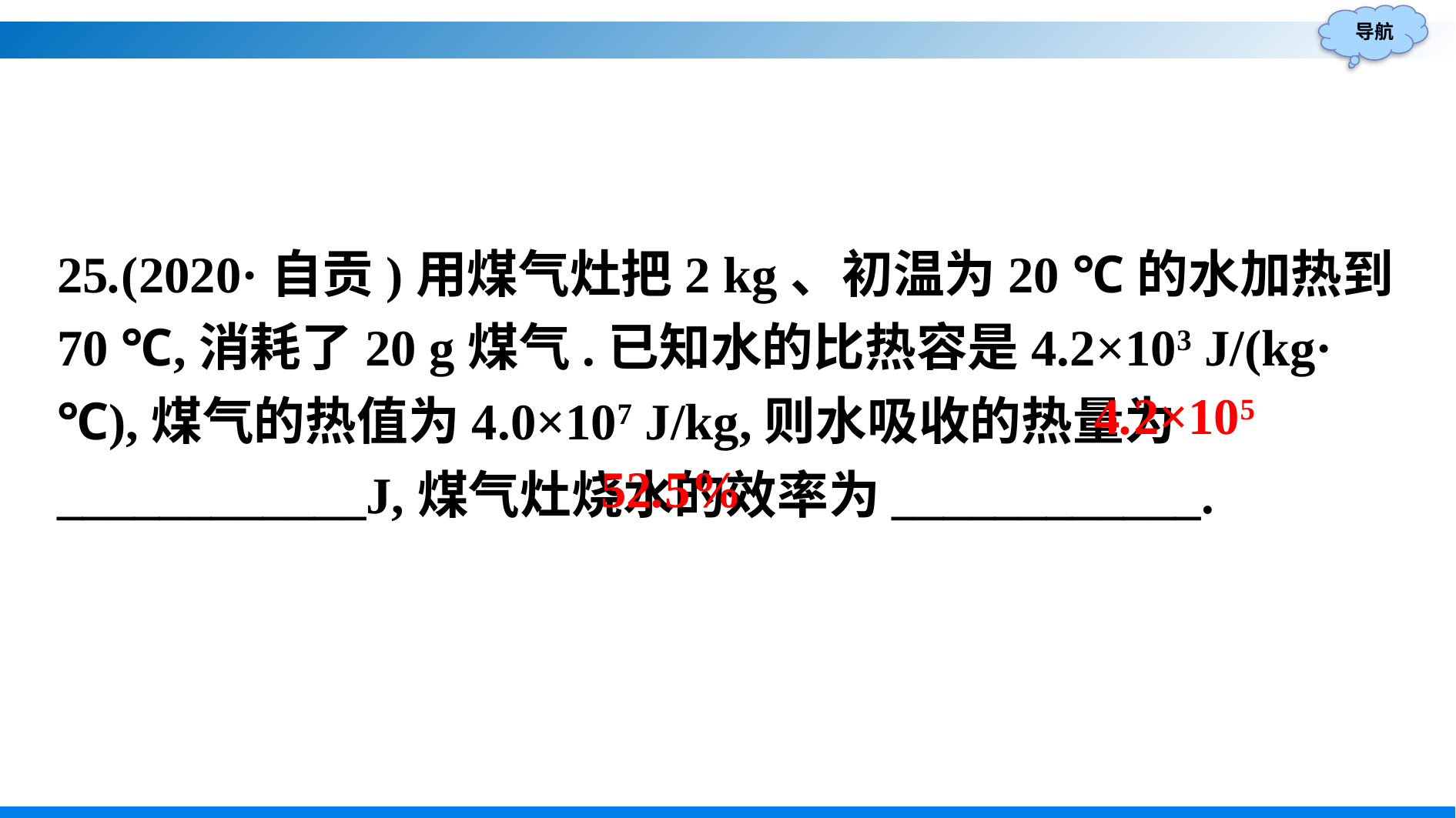

25.(2020·自贡)用煤气灶把2 kg、初温为20 ℃的水加热到70 ℃,消耗了20 g煤气.已知水的比热容是4.2×103 J/(kg·℃),煤气的热值为4.0×107 J/kg,则水吸收的热量为____________J,煤气灶烧水的效率为____________.
4.2×105
52.5%